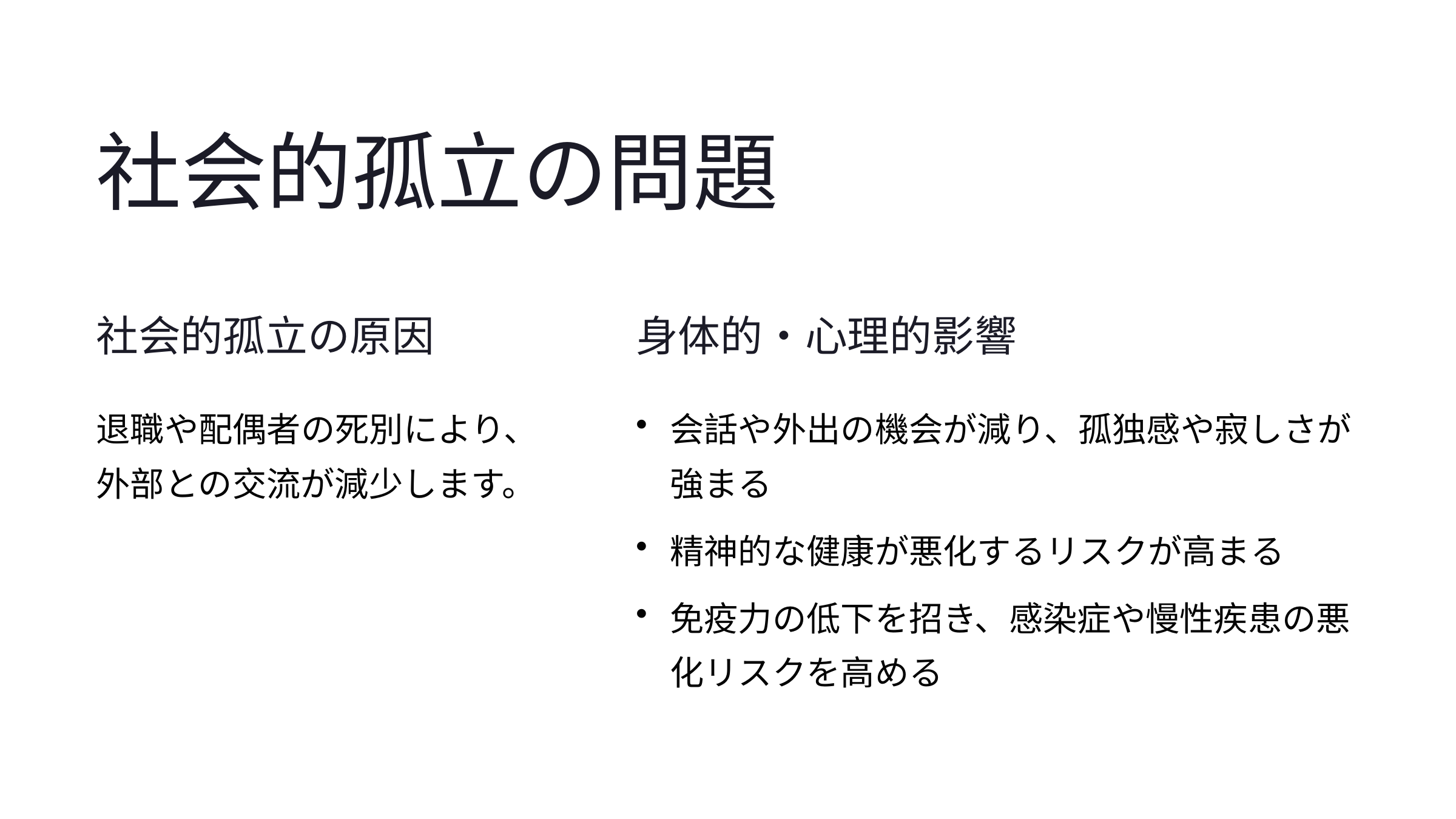

社会的孤立の問題
社会的孤立の原因
身体的・心理的影響
退職や配偶者の死別により、外部との交流が減少します。
会話や外出の機会が減り、孤独感や寂しさが強まる
精神的な健康が悪化するリスクが高まる
免疫力の低下を招き、感染症や慢性疾患の悪化リスクを高める